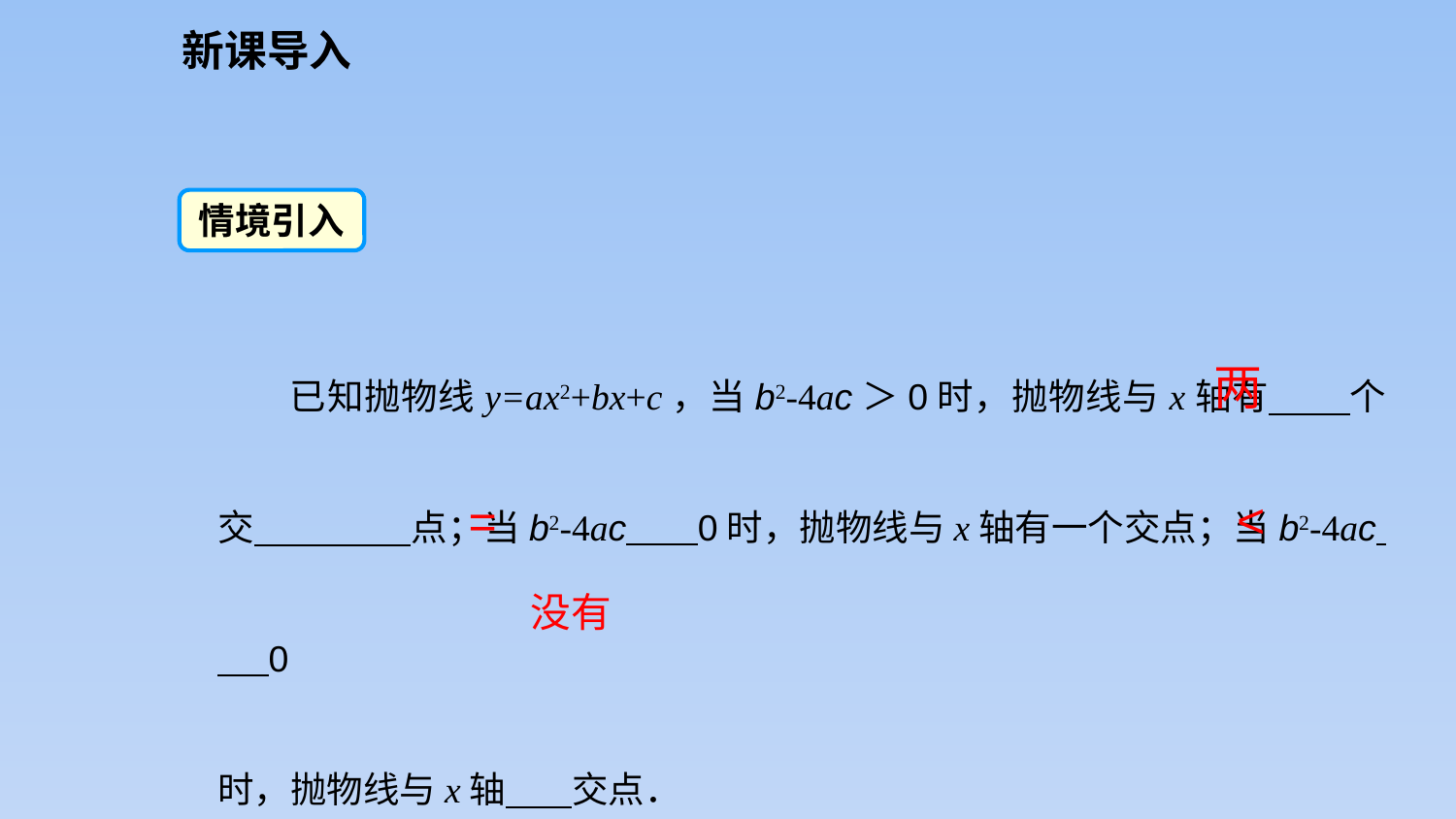

新课导入
情境引入
       已知抛物线y=ax2+bx+c，当b2-4ac＞0时，抛物线与x轴有         个交                   点；当b2-4ac       0时，抛物线与x轴有一个交点；当b2-4ac       0
时，抛物线与x轴        交点．
两
<
=
没有